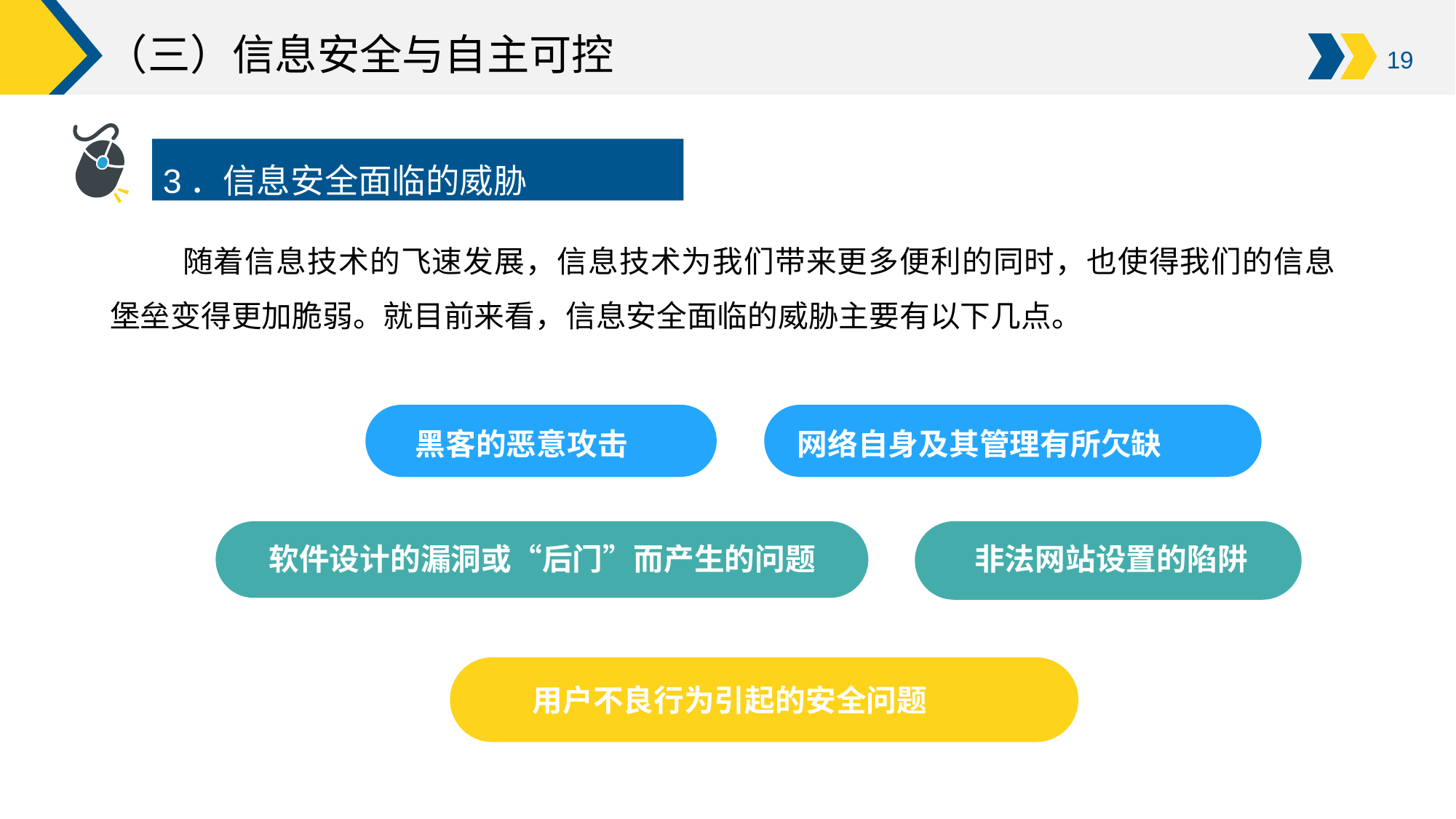

# （三）信息安全与自主可控

3．信息安全面临的威胁
随着信息技术的飞速发展，信息技术为我们带来更多便利的同时，也使得我们的信息堡垒变得更加脆弱。就目前来看，信息安全面临的威胁主要有以下几点。

黑客的恶意攻击
网络自身及其管理有所欠缺
非法网站设置的陷阱
软件设计的漏洞或“后门”而产生的问题
用户不良行为引起的安全问题